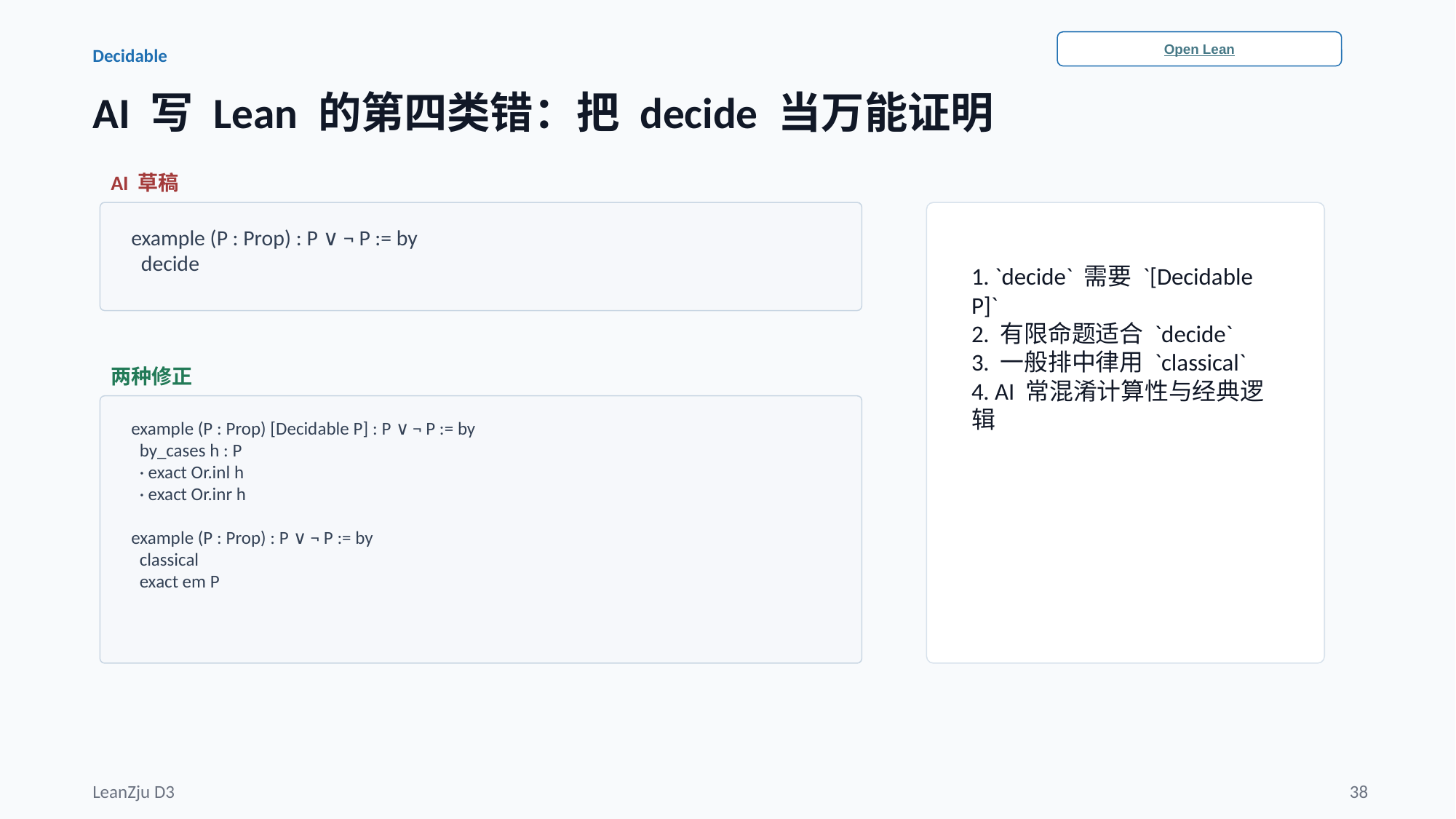

Open Lean
Decidable
AI 写 Lean 的第四类错：把 decide 当万能证明
AI 草稿

example (P : Prop) : P ∨ ¬ P := by
  decide
1. `decide` 需要 `[Decidable P]`
2. 有限命题适合 `decide`
3. 一般排中律用 `classical`
4. AI 常混淆计算性与经典逻辑
两种修正

example (P : Prop) [Decidable P] : P ∨ ¬ P := by
  by_cases h : P
  · exact Or.inl h
  · exact Or.inr h

example (P : Prop) : P ∨ ¬ P := by
  classical
  exact em P
LeanZju D3
38